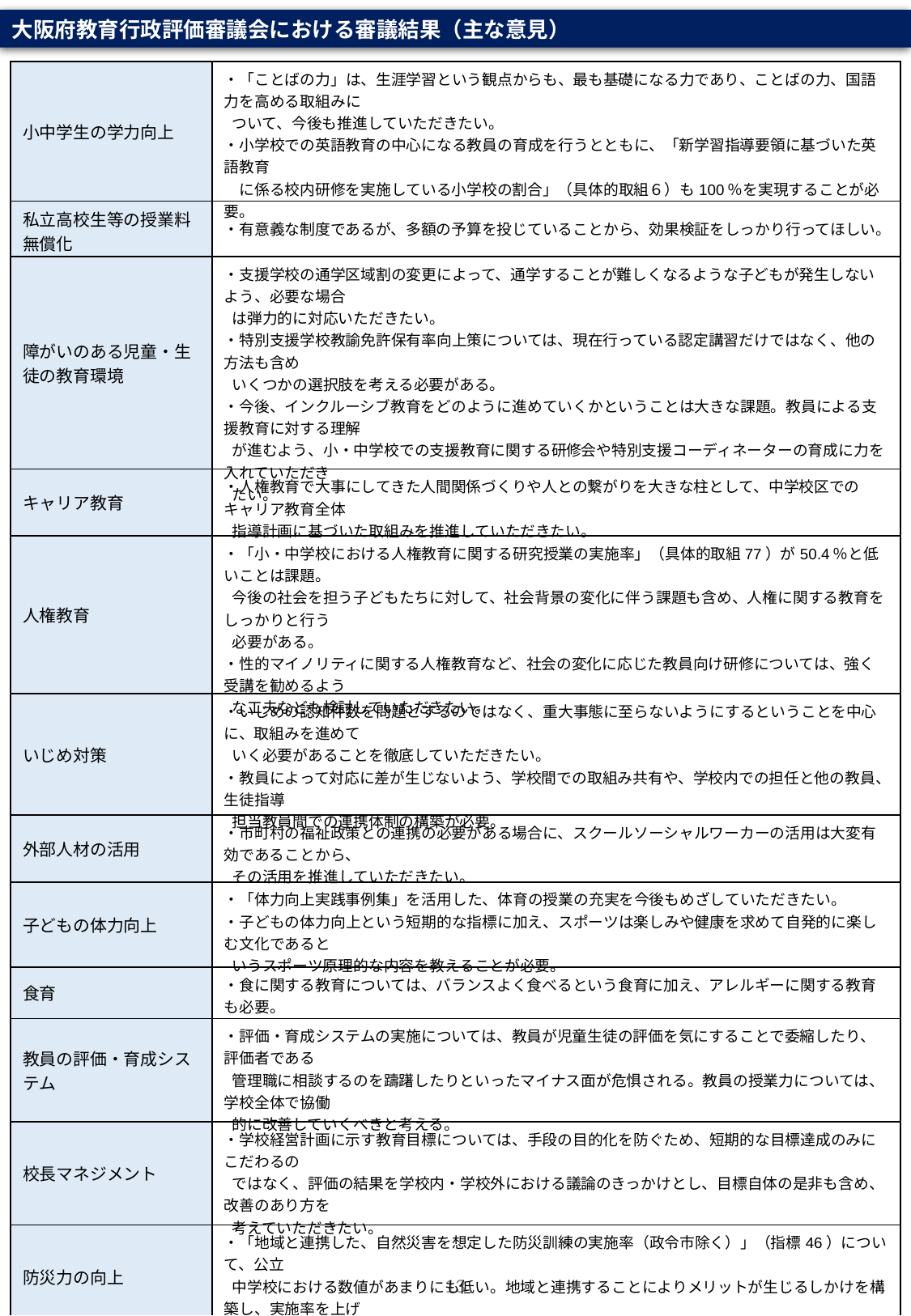

大阪府教育行政評価審議会における審議結果（主な意見）
| 小中学生の学力向上 | ・「ことばの力」は、生涯学習という観点からも、最も基礎になる力であり、ことばの力、国語力を高める取組みに ついて、今後も推進していただきたい。 ・小学校での英語教育の中心になる教員の育成を行うとともに、「新学習指導要領に基づいた英語教育 　に係る校内研修を実施している小学校の割合」（具体的取組６）も100％を実現することが必要。 |
| --- | --- |
| 私立高校生等の授業料無償化 | ・有意義な制度であるが、多額の予算を投じていることから、効果検証をしっかり行ってほしい。 |
| 障がいのある児童・生徒の教育環境 | ・支援学校の通学区域割の変更によって、通学することが難しくなるような子どもが発生しないよう、必要な場合 は弾力的に対応いただきたい。 ・特別支援学校教諭免許保有率向上策については、現在行っている認定講習だけではなく、他の方法も含め いくつかの選択肢を考える必要がある。 ・今後、インクルーシブ教育をどのように進めていくかということは大きな課題。教員による支援教育に対する理解 が進むよう、小・中学校での支援教育に関する研修会や特別支援コーディネーターの育成に力を入れていただき たい。 |
| キャリア教育 | ・人権教育で大事にしてきた人間関係づくりや人との繋がりを大きな柱として、中学校区でのキャリア教育全体 指導計画に基づいた取組みを推進していただきたい。 |
| 人権教育 | ・「小・中学校における人権教育に関する研究授業の実施率」（具体的取組77）が50.4％と低いことは課題。 今後の社会を担う子どもたちに対して、社会背景の変化に伴う課題も含め、人権に関する教育をしっかりと行う 必要がある。 ・性的マイノリティに関する人権教育など、社会の変化に応じた教員向け研修については、強く受講を勧めるよう な工夫なども検討していただきたい。 |
| いじめ対策 | ・いじめの認知件数を問題とするのではなく、重大事態に至らないようにするということを中心に、取組みを進めて いく必要があることを徹底していただきたい。 ・教員によって対応に差が生じないよう、学校間での取組み共有や、学校内での担任と他の教員、生徒指導 担当教員間での連携体制の構築が必要。 |
| 外部人材の活用 | ・市町村の福祉政策との連携の必要がある場合に、スクールソーシャルワーカーの活用は大変有効であることから、 その活用を推進していただきたい。 |
| 子どもの体力向上 | ・「体力向上実践事例集」を活用した、体育の授業の充実を今後もめざしていただきたい。 ・子どもの体力向上という短期的な指標に加え、スポーツは楽しみや健康を求めて自発的に楽しむ文化であると いうスポーツ原理的な内容を教えることが必要。 |
| 食育 | ・食に関する教育については、バランスよく食べるという食育に加え、アレルギーに関する教育も必要。 |
| 教員の評価・育成システム | ・評価・育成システムの実施については、教員が児童生徒の評価を気にすることで委縮したり、評価者である 管理職に相談するのを躊躇したりといったマイナス面が危惧される。教員の授業力については、学校全体で協働 的に改善していくべきと考える。 |
| 校長マネジメント | ・学校経営計画に示す教育目標については、手段の目的化を防ぐため、短期的な目標達成のみにこだわるの ではなく、評価の結果を学校内・学校外における議論のきっかけとし、目標自体の是非も含め、改善のあり方を 考えていただきたい。 |
| 防災力の向上 | ・「地域と連携した、自然災害を想定した防災訓練の実施率（政令市除く）」（指標46）について、公立 中学校における数値があまりにも低い。地域と連携することによりメリットが生じるしかけを構築し、実施率を上げ ていただきたい。 |
| 地域と学校の連携 | ・働き方改革の流れの中で、教員の本来業務と地域が担うべきことの整理が国で行われている。地域と学校の 連携・協働の重要性が高まっていることから、それを担うコーディネーターの養成に力を入れていただきたい。 |
| 困難を抱え孤立しがちな保護者への支援 | ・アウトリーチ型家庭教育支援モデル事業については、子育てに悩んでいる保護者が多い中、保護者の悩み 軽減や、福祉部局との連携に向け重要な施策である。モデル事業の成果をより拡大していただきたい。 ・経済的な問題や、支援制度を知らないことにより子どもの進路が閉ざされないよう、奨学金など様々な教育に 関する支援制度について、家庭への情報提供を充実させていただきたい。 |
13